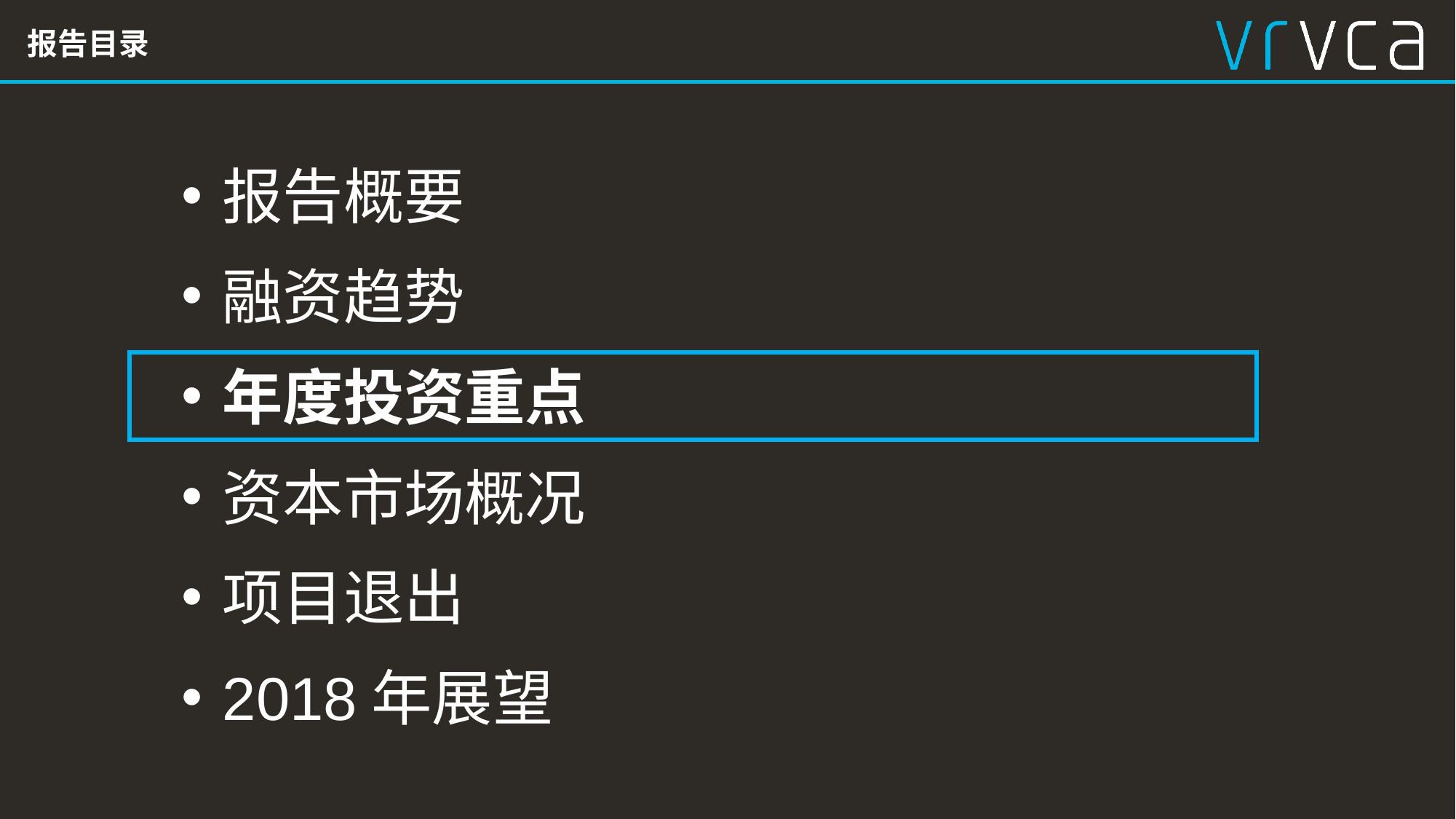

报告目录
报告概要
融资趋势
年度投资重点
资本市场概况
项目退出
2018年展望